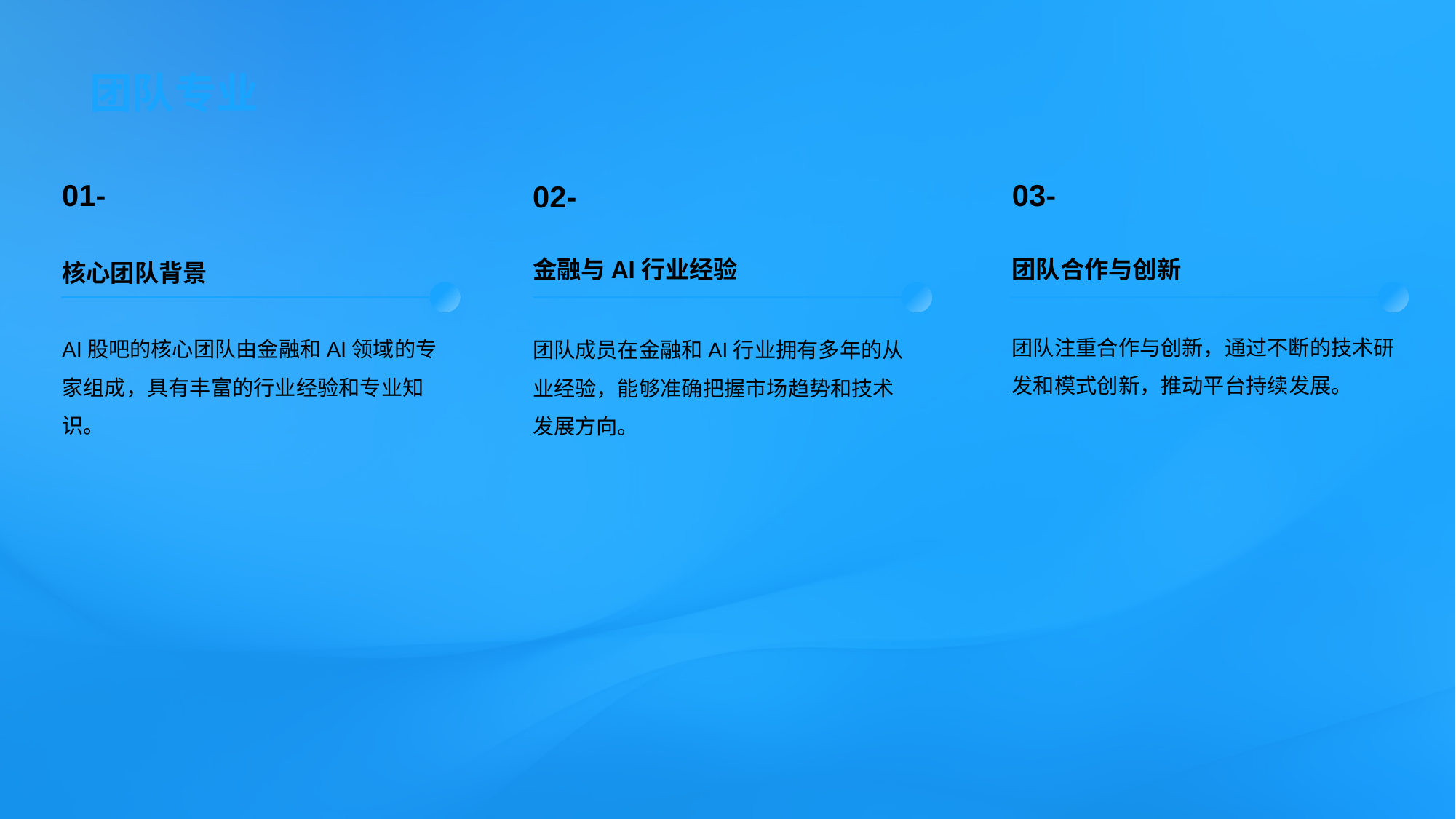

# 团队专业
03-
01-
02-
团队合作与创新
金融与AI行业经验
核心团队背景

团队注重合作与创新，通过不断的技术研发和模式创新，推动平台持续发展。
AI股吧的核心团队由金融和AI领域的专家组成，具有丰富的行业经验和专业知识。
团队成员在金融和AI行业拥有多年的从业经验，能够准确把握市场趋势和技术发展方向。